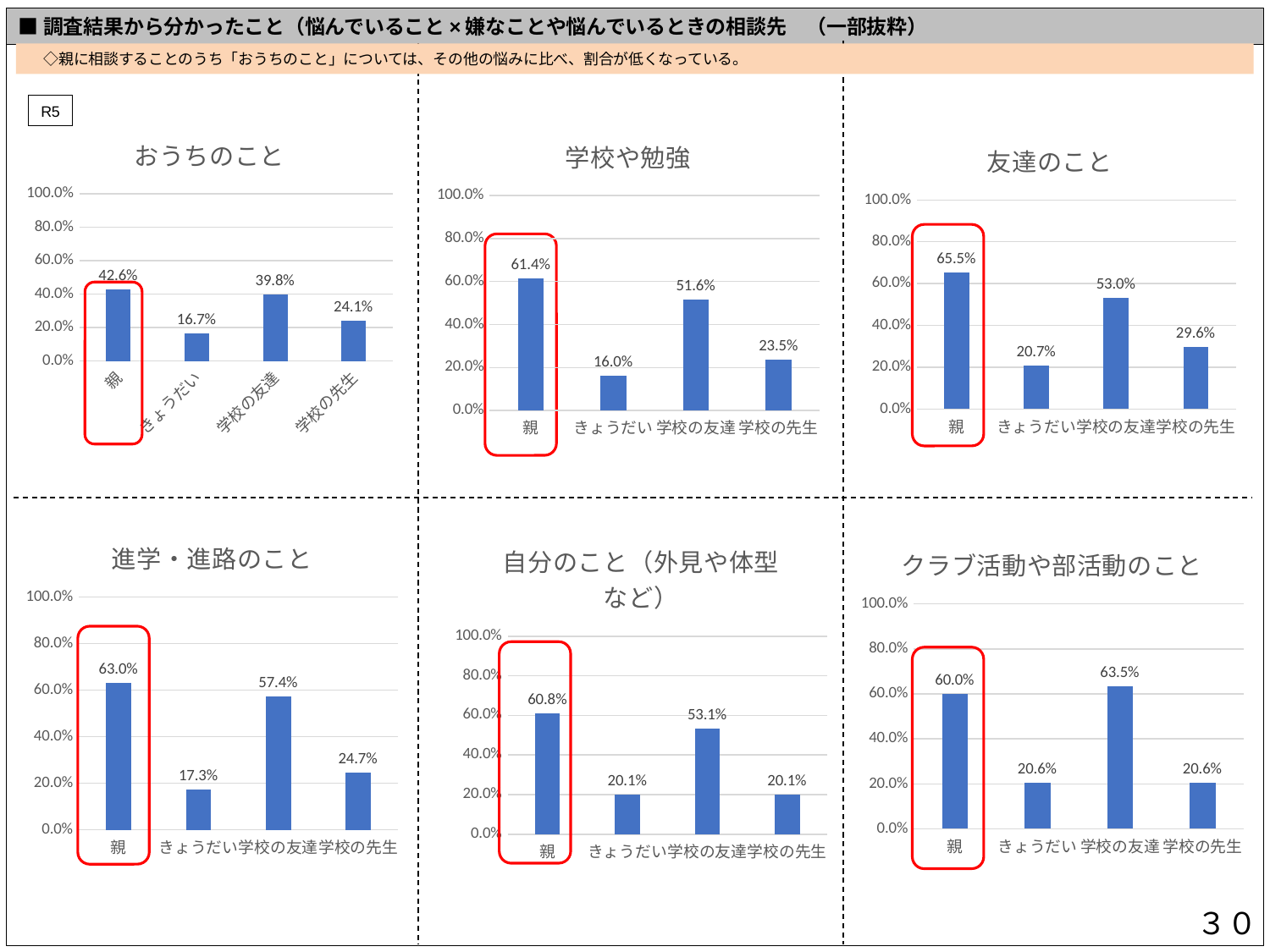

■調査結果から分かったこと（悩んでいること×嫌なことや悩んでいるときの相談先　（一部抜粋）

　◇親に相談することのうち「おうちのこと」については、その他の悩みに比べ、割合が低くなっている。
R5

### Chart: おうちのこと

| Category |  |
|---|---|
| 親 | 0.42592592592592593 |
| きょうだい | 0.16666666666666666 |
| 学校の友達 | 0.39814814814814814 |
| 学校の先生 | 0.24074074074074073 |

### Chart: 学校や勉強

| Category |  |
|---|---|
| 親 | 0.6139534883720931 |
| きょうだい | 0.16046511627906976 |
| 学校の友達 | 0.5162790697674419 |
| 学校の先生 | 0.23488372093023255 |

### Chart:

| Category | 友達のこと |
|---|---|
| 親 | 0.6546052631578947 |
| きょうだい | 0.20723684210526316 |
| 学校の友達 | 0.5296052631578947 |
| 学校の先生 | 0.29605263157894735 |

### Chart:

| Category | 進学・進路のこと |
|---|---|
| 親 | 0.6296296296296297 |
| きょうだい | 0.1728395061728395 |
| 学校の友達 | 0.5740740740740741 |
| 学校の先生 | 0.24691358024691357 |

### Chart:

| Category | 自分のこと（外見や体型など） |
|---|---|
| 親 | 0.6084142394822006 |
| きょうだい | 0.20064724919093851 |
| 学校の友達 | 0.5307443365695793 |
| 学校の先生 | 0.20064724919093851 |

### Chart:

| Category | クラブ活動や部活動のこと |
|---|---|
| 親 | 0.6 |
| きょうだい | 0.20588235294117646 |
| 学校の友達 | 0.6352941176470588 |
| 学校の先生 | 0.20588235294117646 |

３０